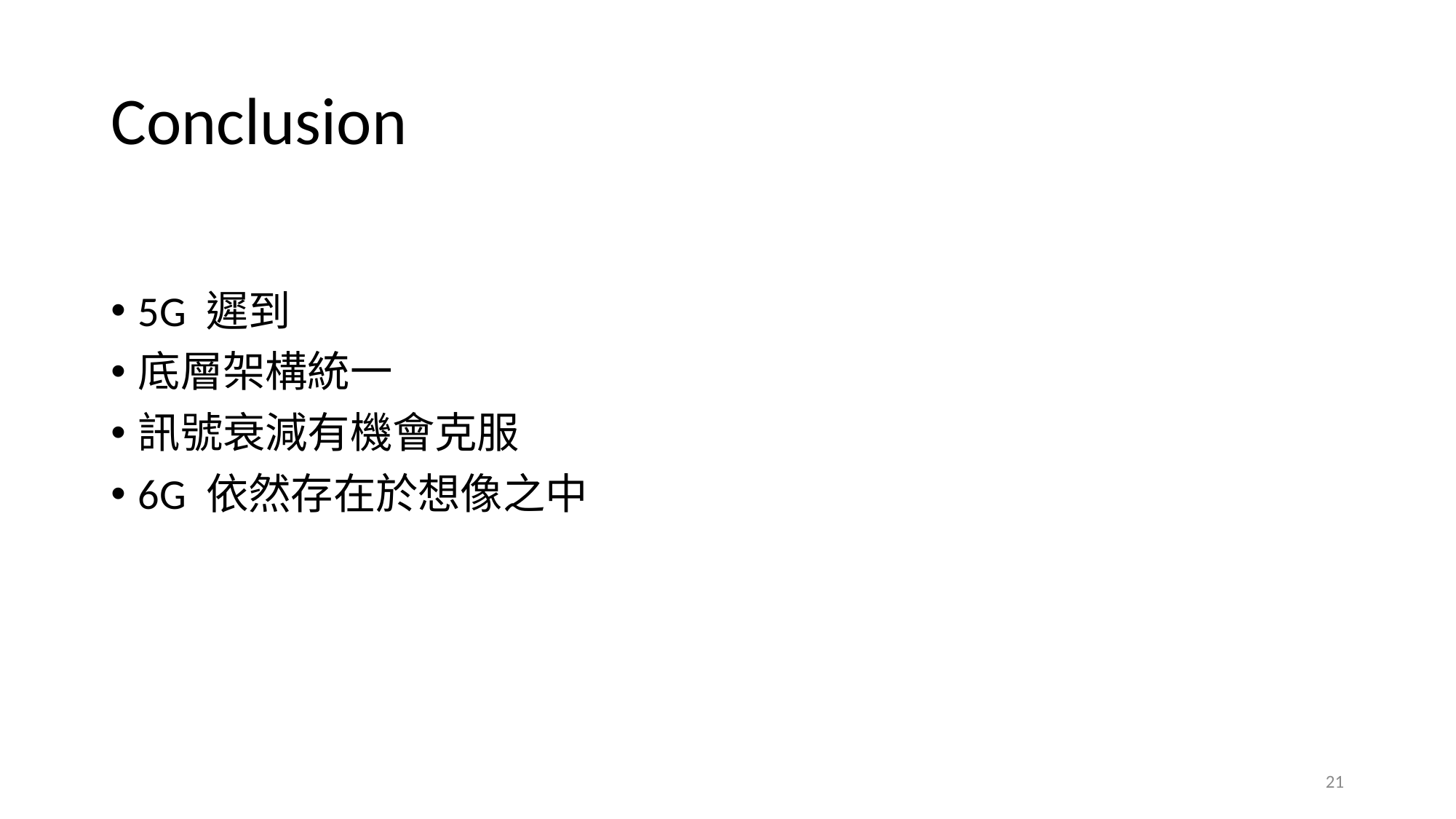

# Conclusion

5G 遲到
底層架構統一
訊號衰減有機會克服
6G 依然存在於想像之中

21